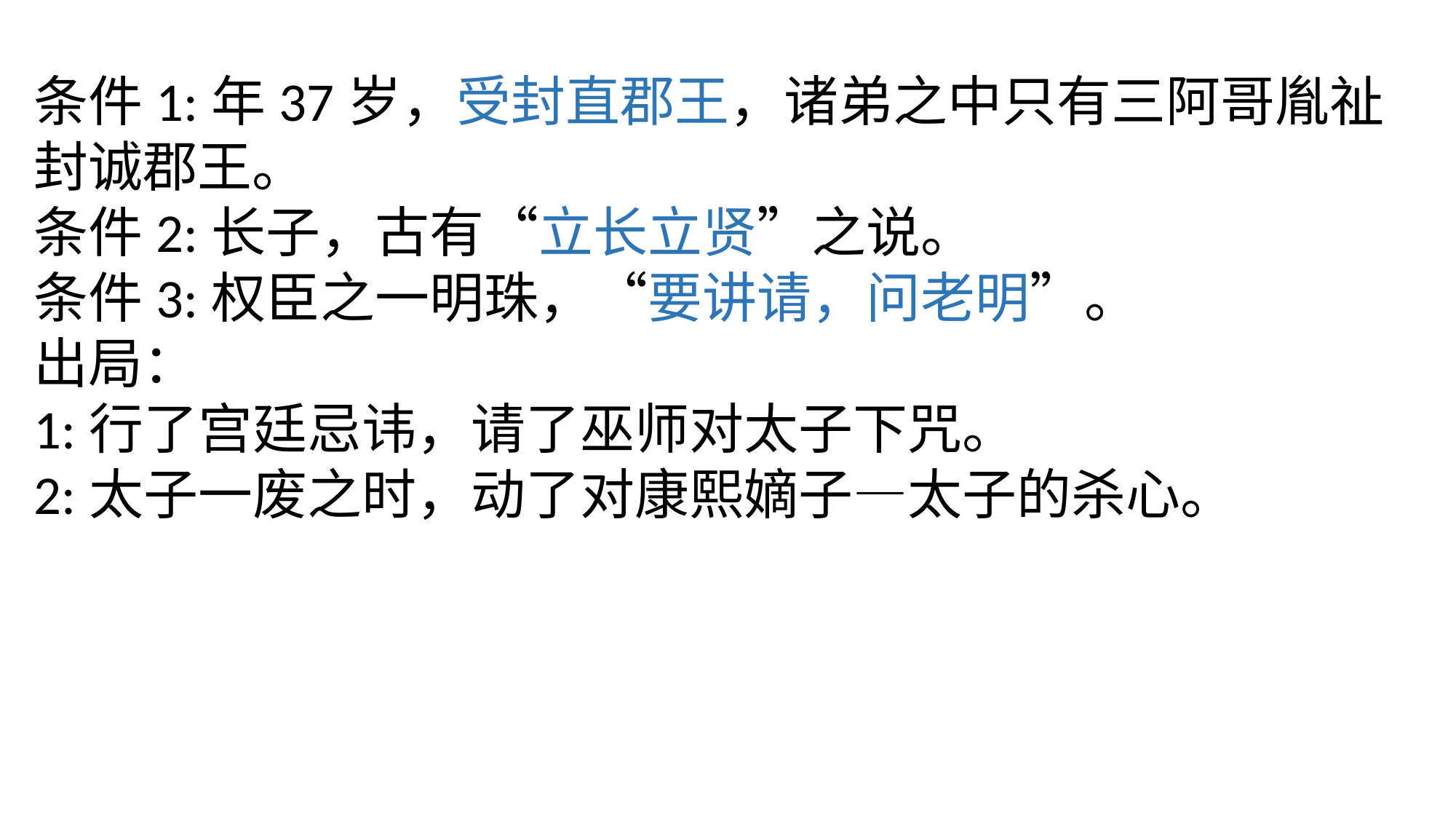

条件1:年37岁，受封直郡王，诸弟之中只有三阿哥胤祉封诚郡王。
条件2:长子，古有“立长立贤”之说。
条件3:权臣之一明珠，“要讲请，问老明”。
出局：
1:行了宫廷忌讳，请了巫师对太子下咒。
2:太子一废之时，动了对康熙嫡子—太子的杀心。